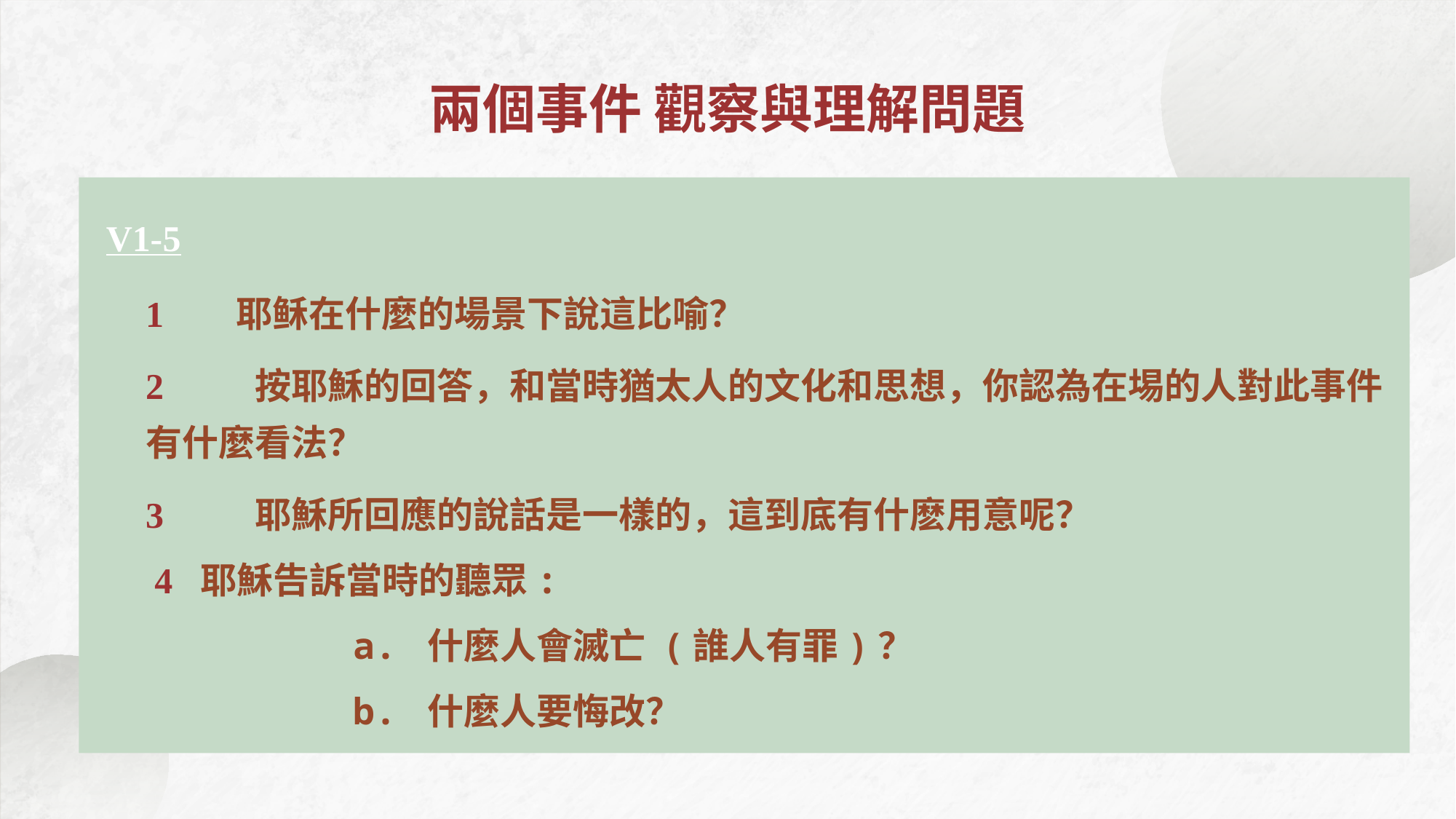

兩個事件 觀察與理解問題
 V1-5
1       耶稣在什麼的場景下說這比喻？
2 	按耶穌的回答，和當時猶太人的文化和思想，你認為在埸的人對此事件有什麼看法？
3	耶穌所回應的說話是一樣的，這到底有什麽用意呢？
       4	耶穌告訴當時的聽眾:
            a. 什麼人會滅亡 (誰人有罪)？
            b. 什麼人要悔改？